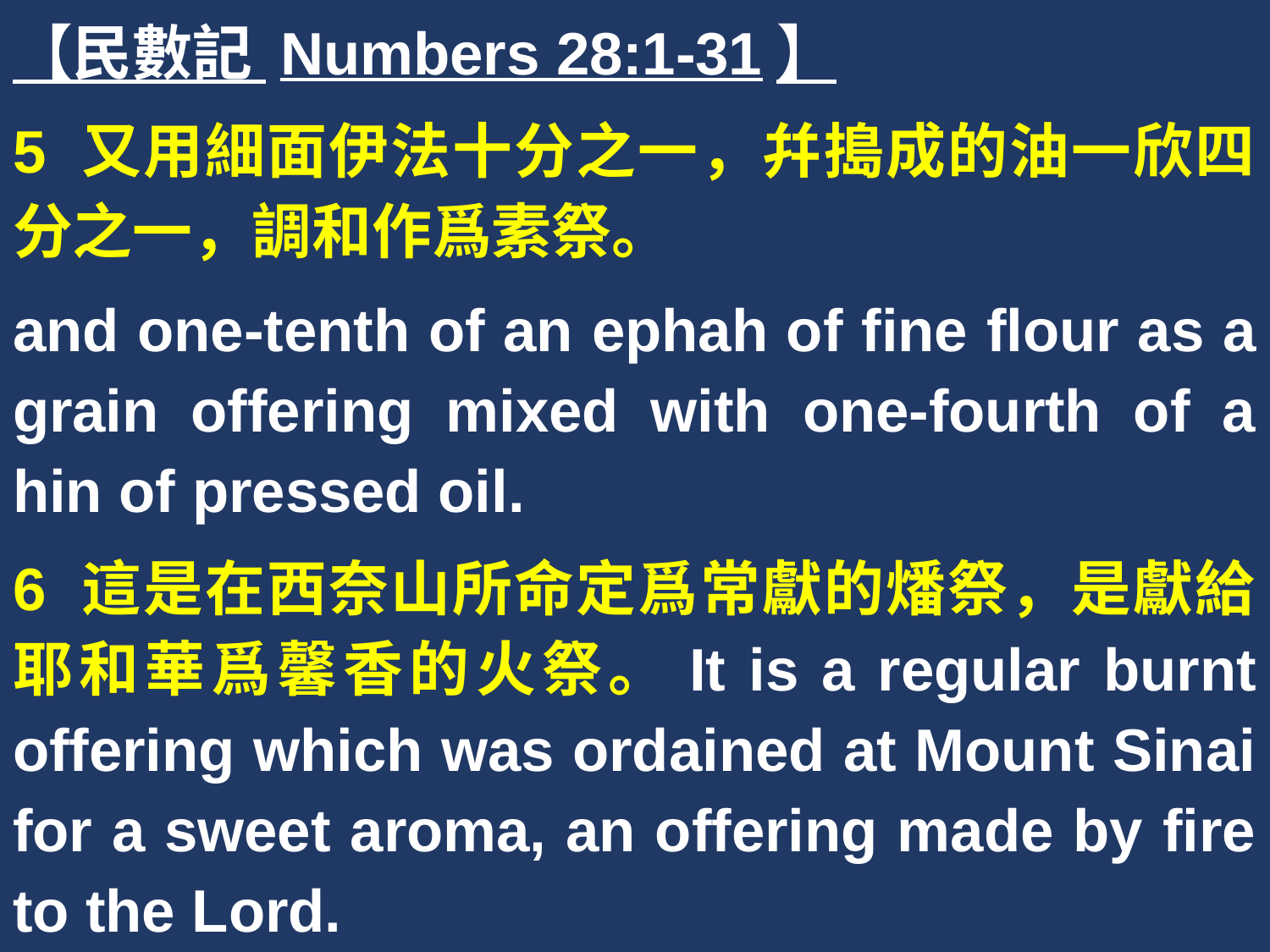

【民數記 Numbers 28:1-31】
5 又用細面伊法十分之一，幷搗成的油一欣四分之一，調和作爲素祭。
and one-tenth of an ephah of fine flour as a grain offering mixed with one-fourth of a hin of pressed oil.
6 這是在西奈山所命定爲常獻的燔祭，是獻給耶和華爲馨香的火祭。It is a regular burnt offering which was ordained at Mount Sinai for a sweet aroma, an offering made by fire to the Lord.